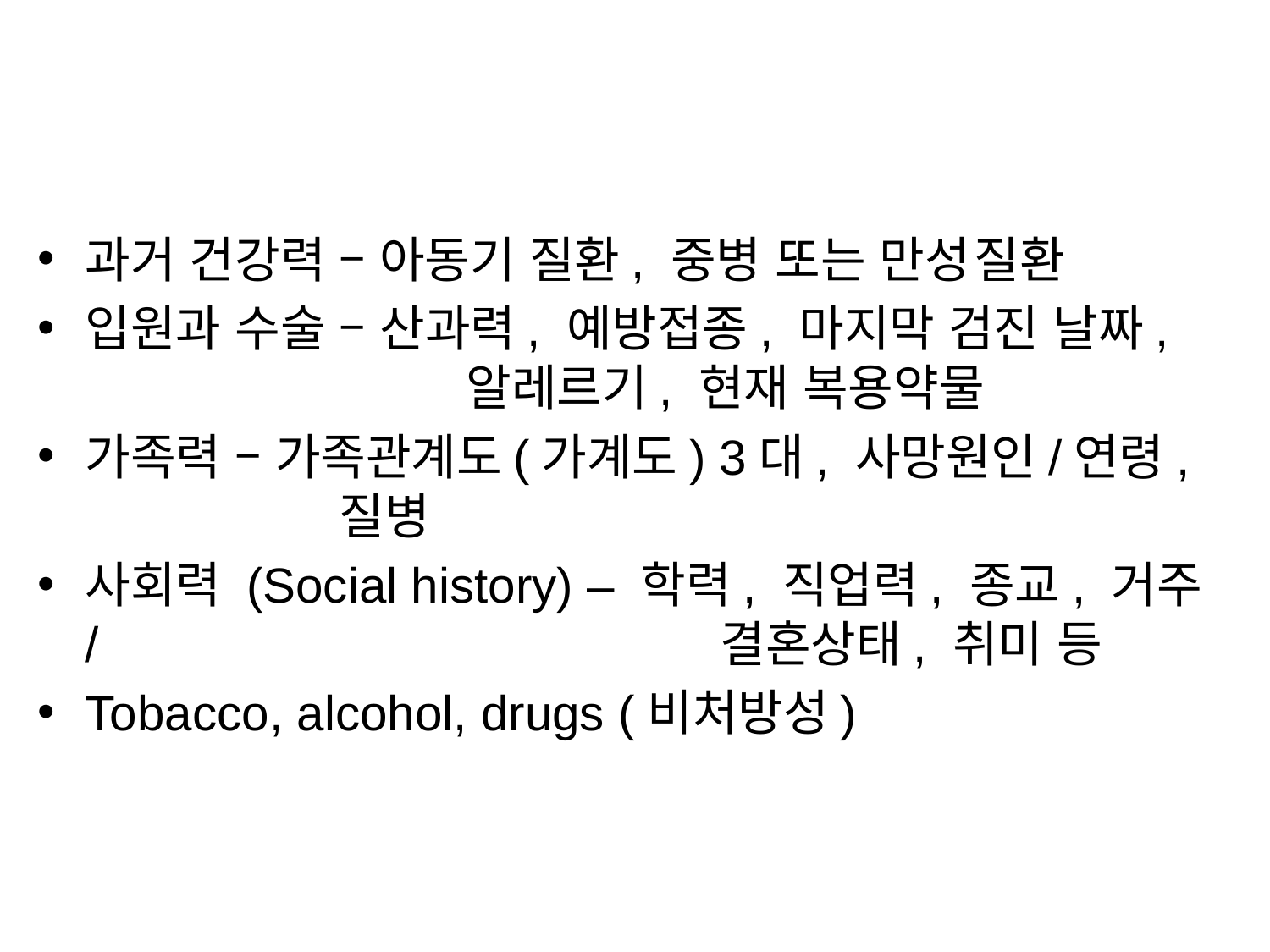

#
과거 건강력 – 아동기 질환, 중병 또는 만성	질환
입원과 수술 – 산과력, 예방접종, 마지막 검진 날짜, 			알레르기, 현재 복용약물
가족력 – 가족관계도(가계도) 3대, 사망원인/연령, 		질병
사회력 (Social history) – 학력, 직업력, 종교, 거주/ 					결혼상태, 취미 등
Tobacco, alcohol, drugs (비처방성)